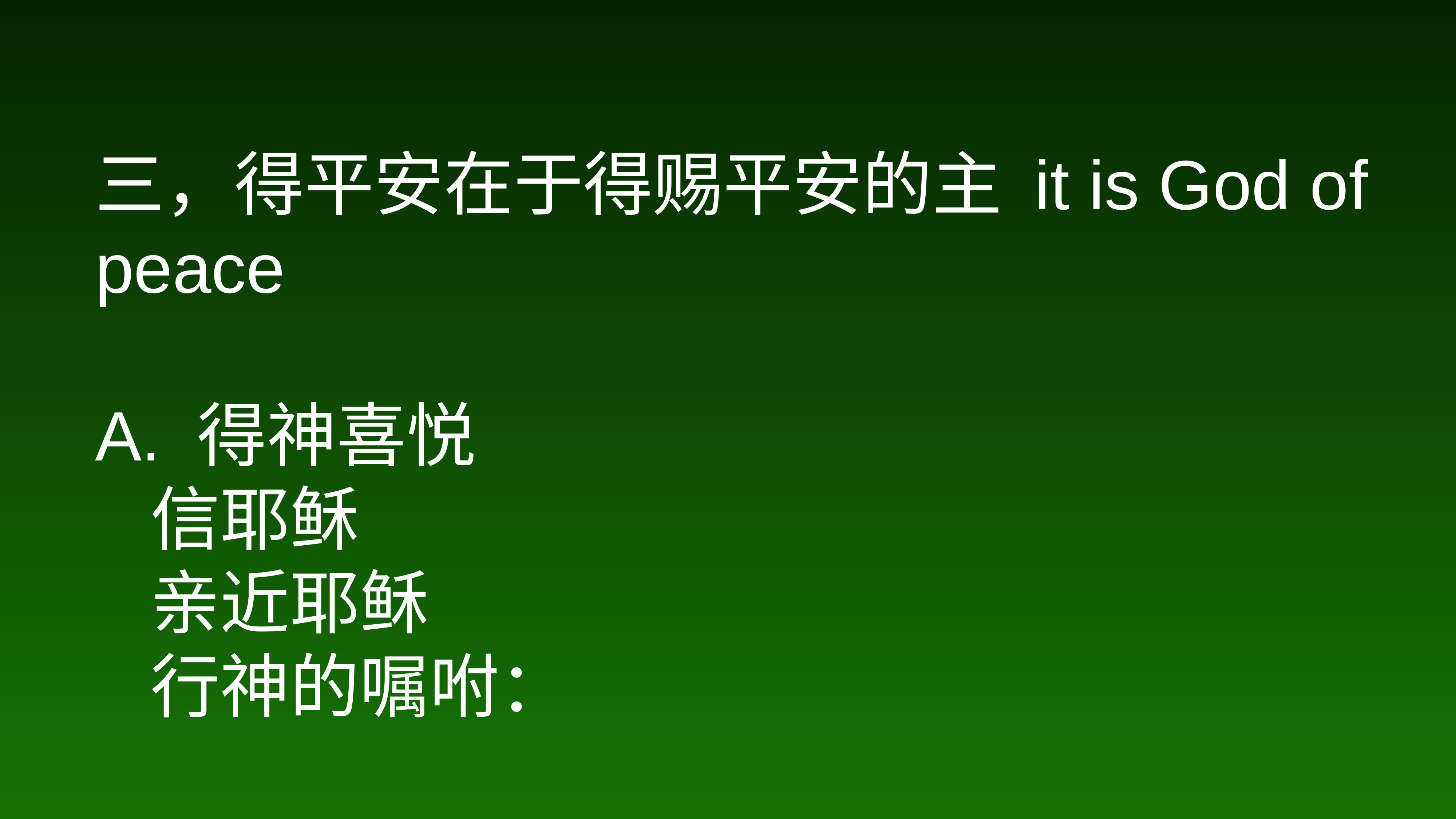

# 三，得平安在于得赐平安的主 it is God of peace

A. 得神喜悦
信耶稣
亲近耶稣
行神的嘱咐：